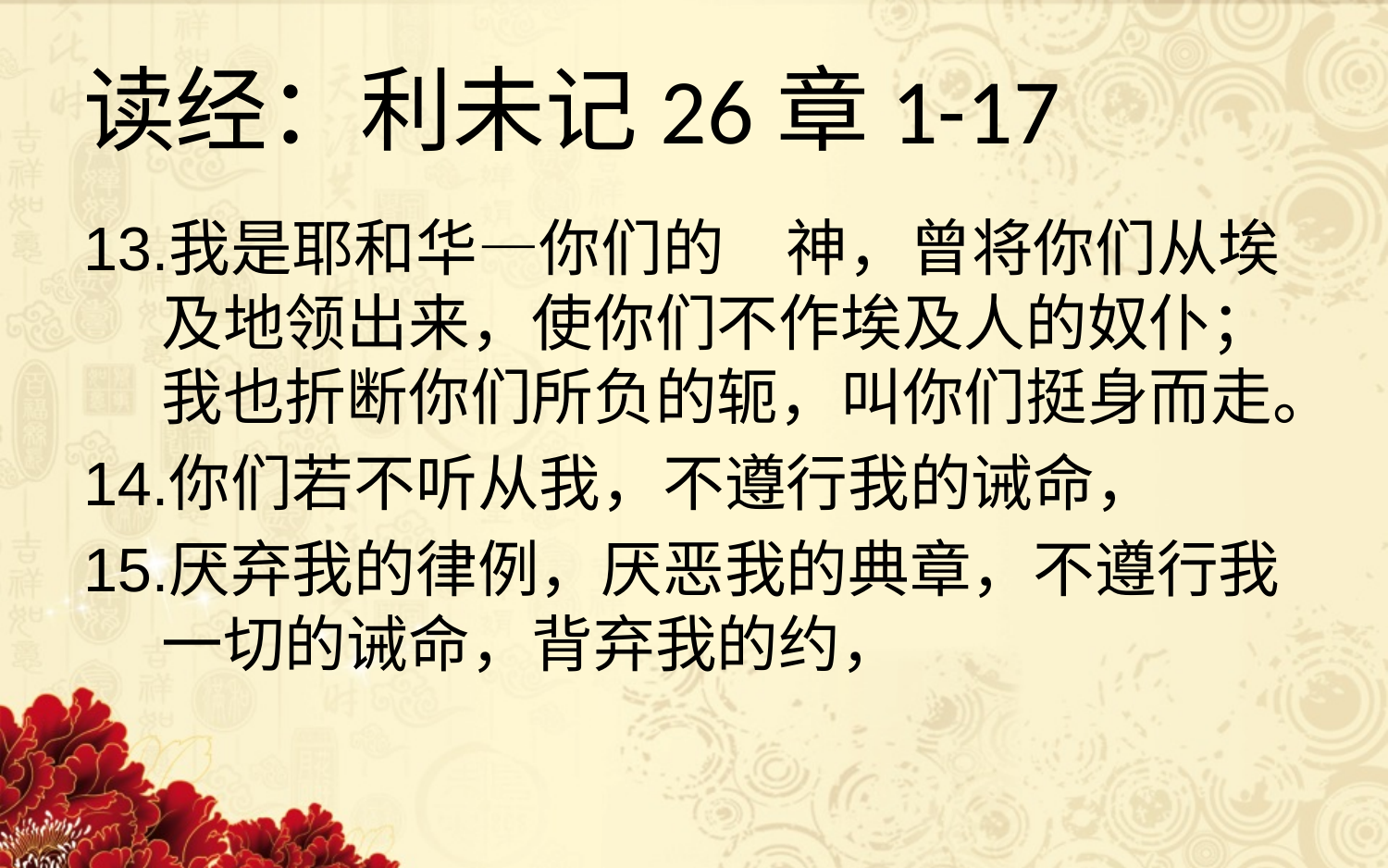

# 读经：利未记26章1-17
我是耶和华—你们的　神，曾将你们从埃及地领出来，使你们不作埃及人的奴仆；我也折断你们所负的轭，叫你们挺身而走。
你们若不听从我，不遵行我的诫命，
厌弃我的律例，厌恶我的典章，不遵行我一切的诫命，背弃我的约，